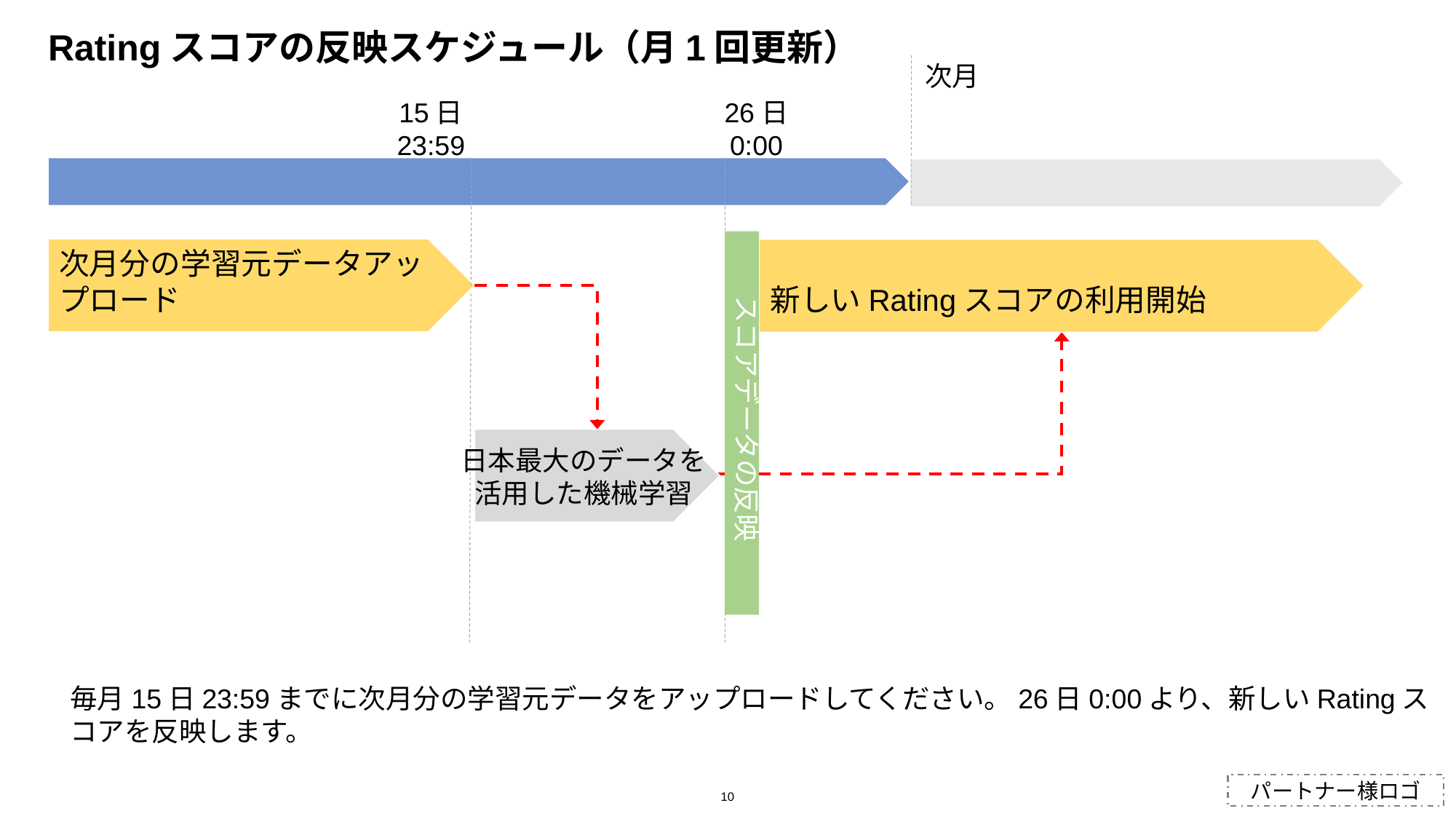

# Ratingスコアの反映スケジュール（月1回更新）
次月
26日
0:00
15日 23:59

スコアデータの反映
新しいRatingスコアの利用開始

次月分の学習元データアップロード
日本最大のデータを
活用した機械学習
毎月15日23:59までに次月分の学習元データをアップロードしてください。26日0:00より、新しいRatingスコアを反映します。
10